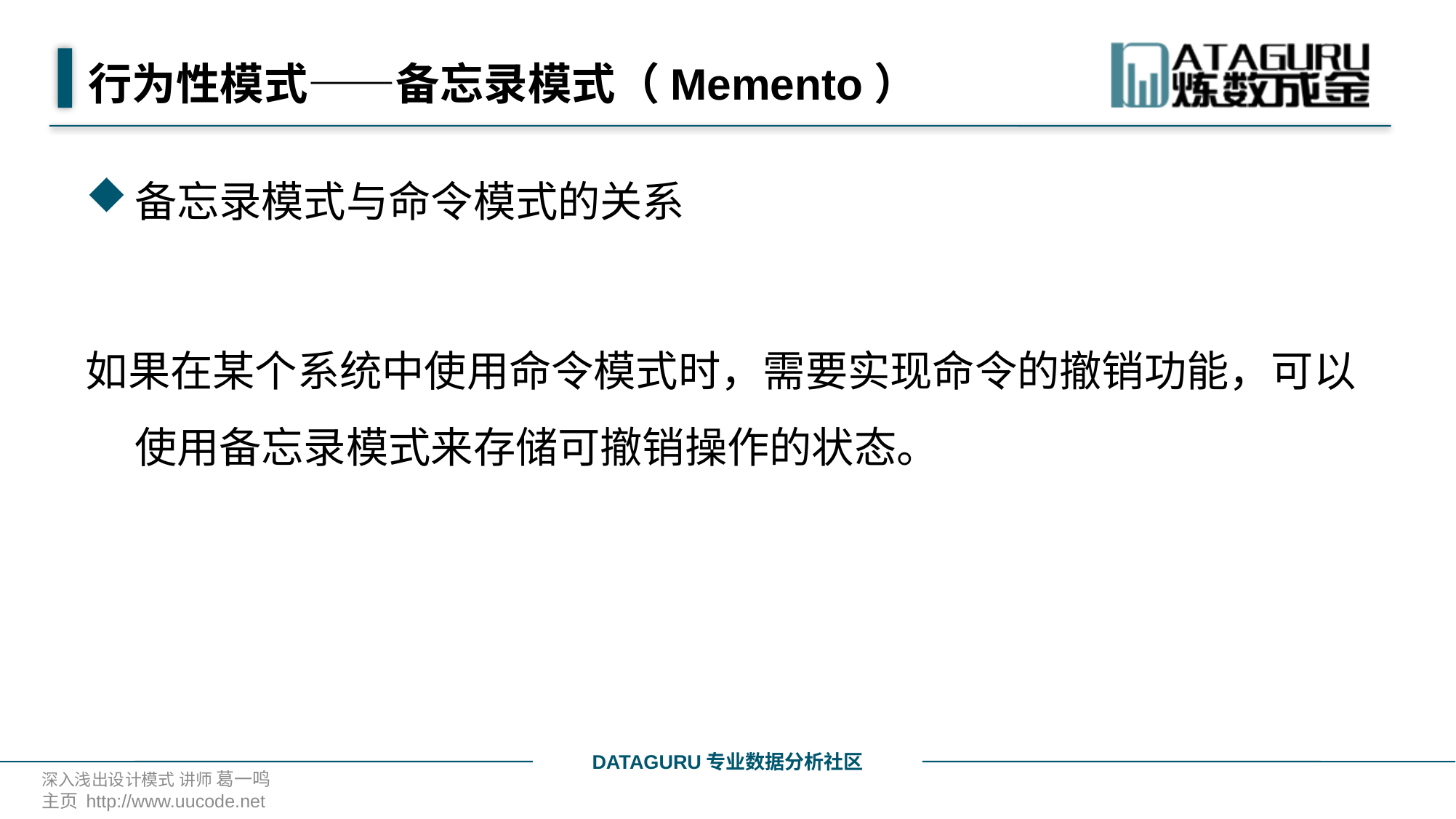

# 行为性模式——备忘录模式（Memento）
备忘录模式与命令模式的关系

如果在某个系统中使用命令模式时，需要实现命令的撤销功能，可以使用备忘录模式来存储可撤销操作的状态。